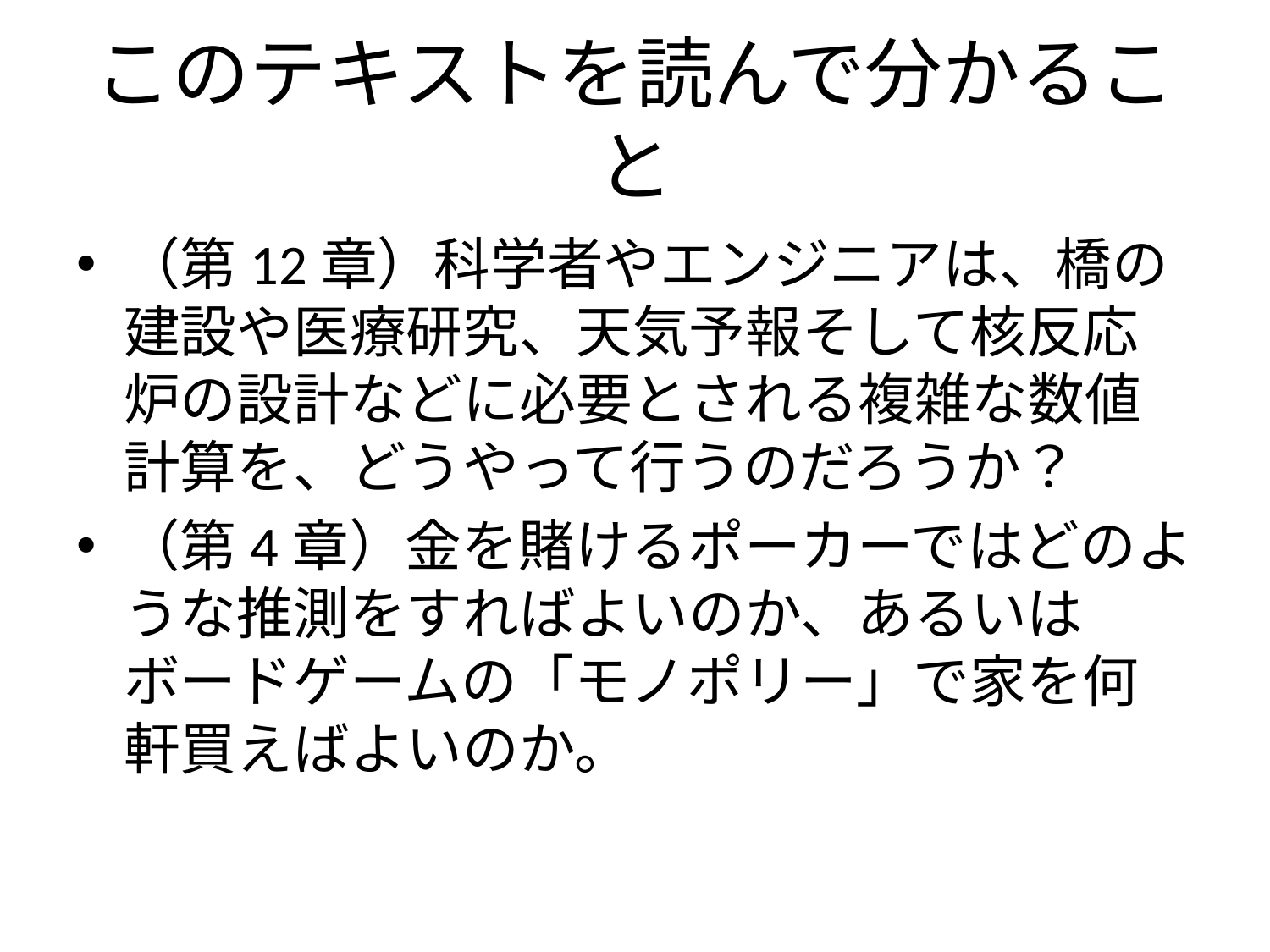

# このテキストを読んで分かること
（第12章）科学者やエンジニアは、橋の建設や医療研究、天気予報そして核反応炉の設計などに必要とされる複雑な数値計算を、どうやって行うのだろうか？
（第4章）金を賭けるポーカーではどのような推測をすればよいのか、あるいはボードゲームの「モノポリー」で家を何軒買えばよいのか。